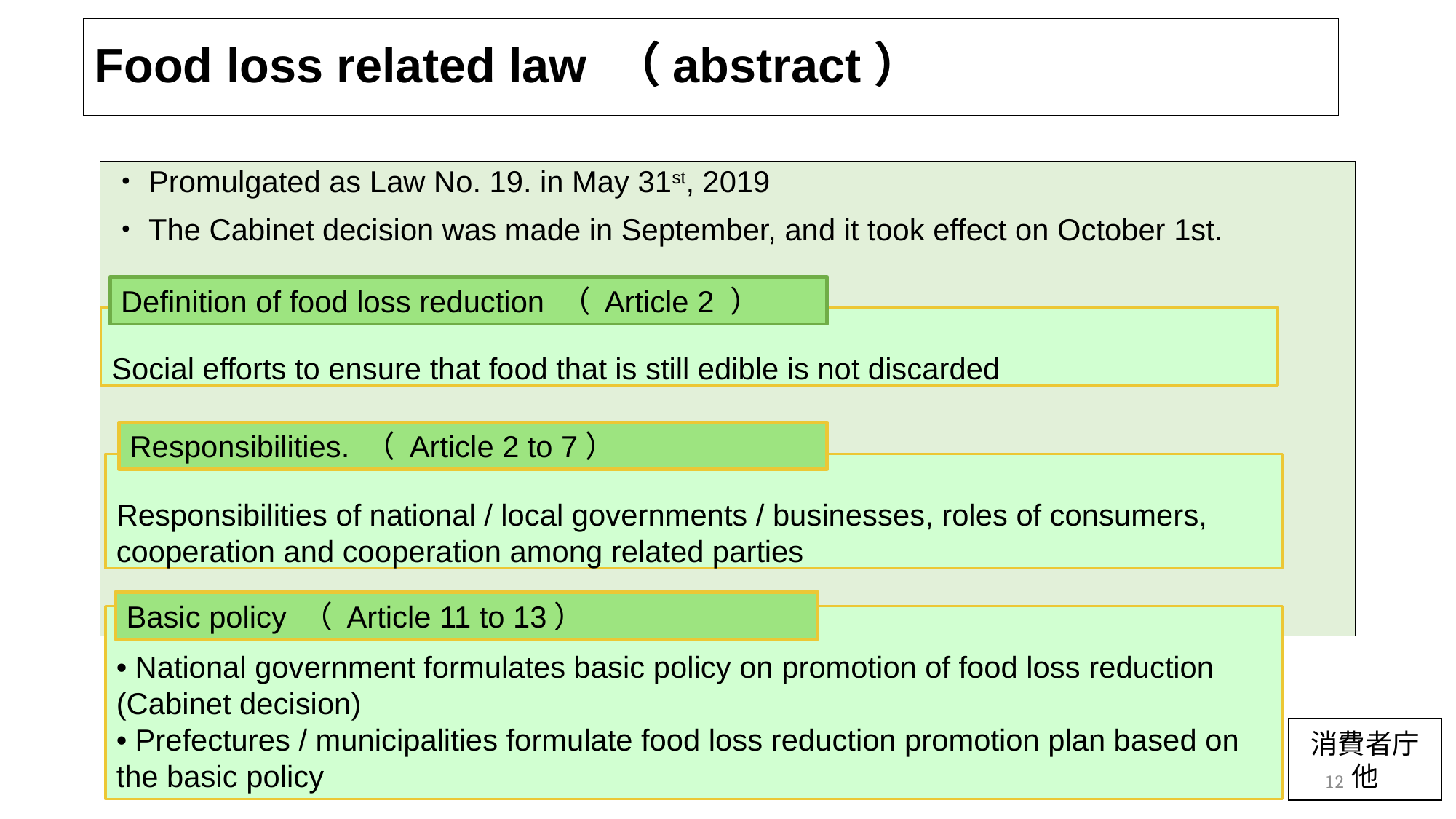

# Food loss related law （abstract）
・Promulgated as Law No. 19. in May 31st, 2019
・The Cabinet decision was made in September, and it took effect on October 1st.
Definition of food loss reduction （ Article 2 ）

Social efforts to ensure that food that is still edible is not discarded
Responsibilities. （ Article 2 to 7）

Responsibilities of national / local governments / businesses, roles of consumers, cooperation and cooperation among related parties
Basic policy （ Article 11 to 13）

• National government formulates basic policy on promotion of food loss reduction (Cabinet decision)
• Prefectures / municipalities formulate food loss reduction promotion plan based on the basic policy
消費者庁他
12